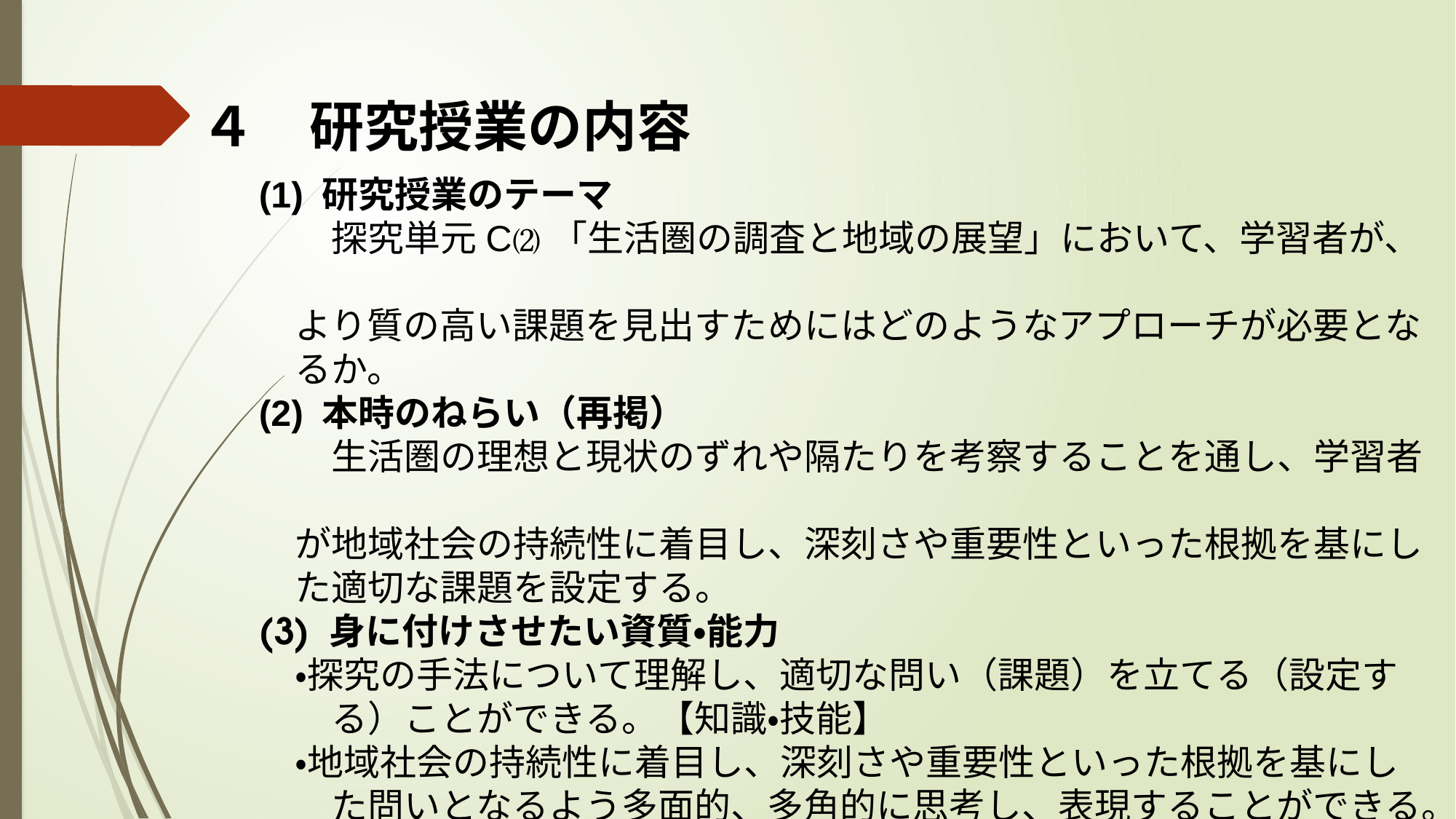

# ４　研究授業の内容
(1) 研究授業のテーマ
　　探究単元C⑵「生活圏の調査と地域の展望」において、学習者が、
　より質の高い課題を見出すためにはどのようなアプローチが必要とな
　るか。
(2) 本時のねらい（再掲）
　　生活圏の理想と現状のずれや隔たりを考察することを通し、学習者
　が地域社会の持続性に着目し、深刻さや重要性といった根拠を基にし
　た適切な課題を設定する。
(3) 身に付けさせたい資質・能力
　・探究の手法について理解し、適切な問い（課題）を立てる（設定す
　　る）ことができる。【知識・技能】
　・地域社会の持続性に着目し、深刻さや重要性といった根拠を基にし
　　た問いとなるよう多面的、多角的に思考し、表現することができる。
　　【思考・判断・表現】